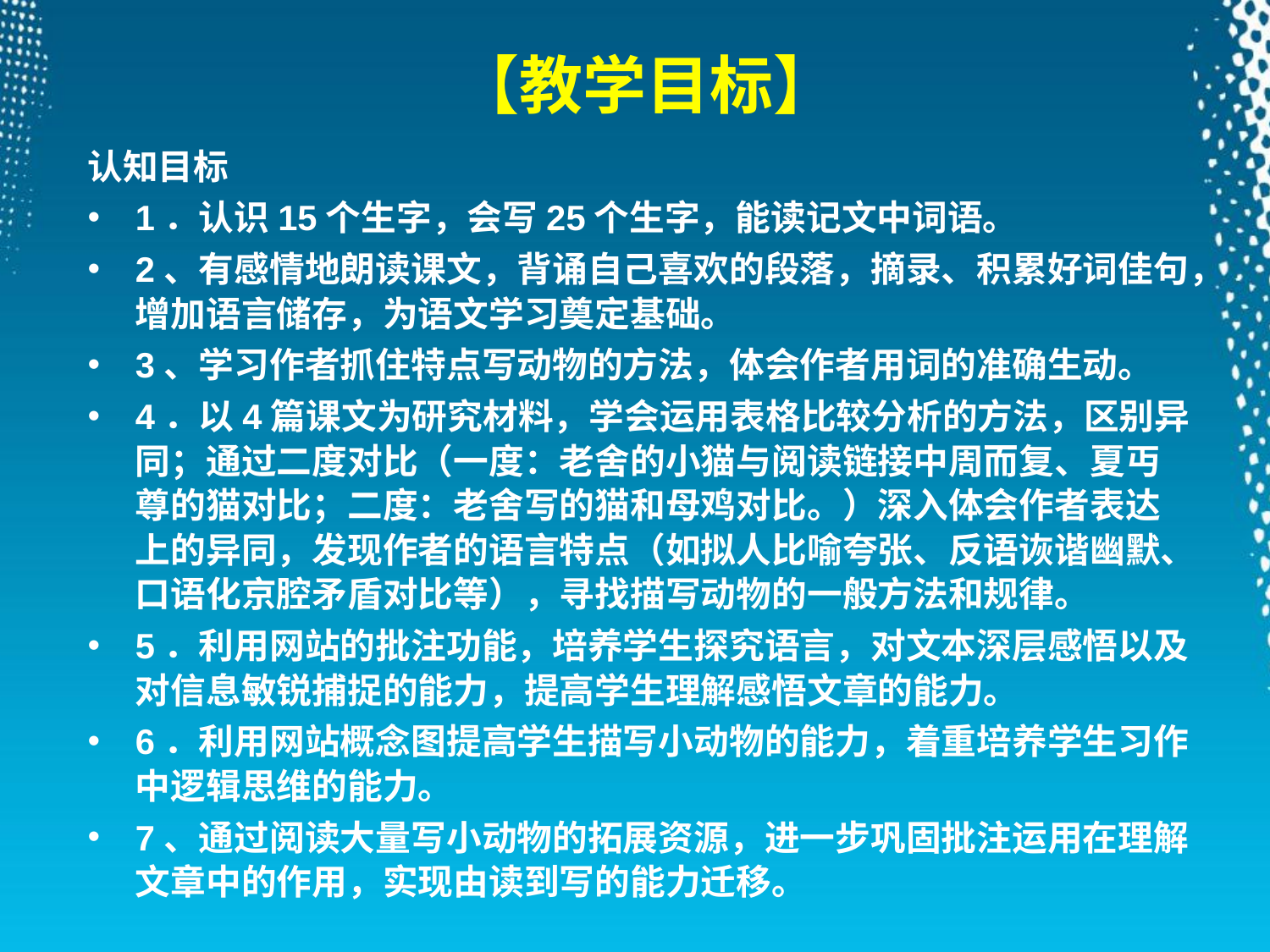

# 【教学目标】
认知目标
1．认识15个生字，会写25个生字，能读记文中词语。
2、有感情地朗读课文，背诵自己喜欢的段落，摘录、积累好词佳句，增加语言储存，为语文学习奠定基础。
3、学习作者抓住特点写动物的方法，体会作者用词的准确生动。
4．以4篇课文为研究材料，学会运用表格比较分析的方法，区别异同；通过二度对比（一度：老舍的小猫与阅读链接中周而复、夏丏尊的猫对比；二度：老舍写的猫和母鸡对比。）深入体会作者表达上的异同，发现作者的语言特点（如拟人比喻夸张、反语诙谐幽默、口语化京腔矛盾对比等），寻找描写动物的一般方法和规律。
5．利用网站的批注功能，培养学生探究语言，对文本深层感悟以及对信息敏锐捕捉的能力，提高学生理解感悟文章的能力。
6．利用网站概念图提高学生描写小动物的能力，着重培养学生习作中逻辑思维的能力。
7、通过阅读大量写小动物的拓展资源，进一步巩固批注运用在理解文章中的作用，实现由读到写的能力迁移。